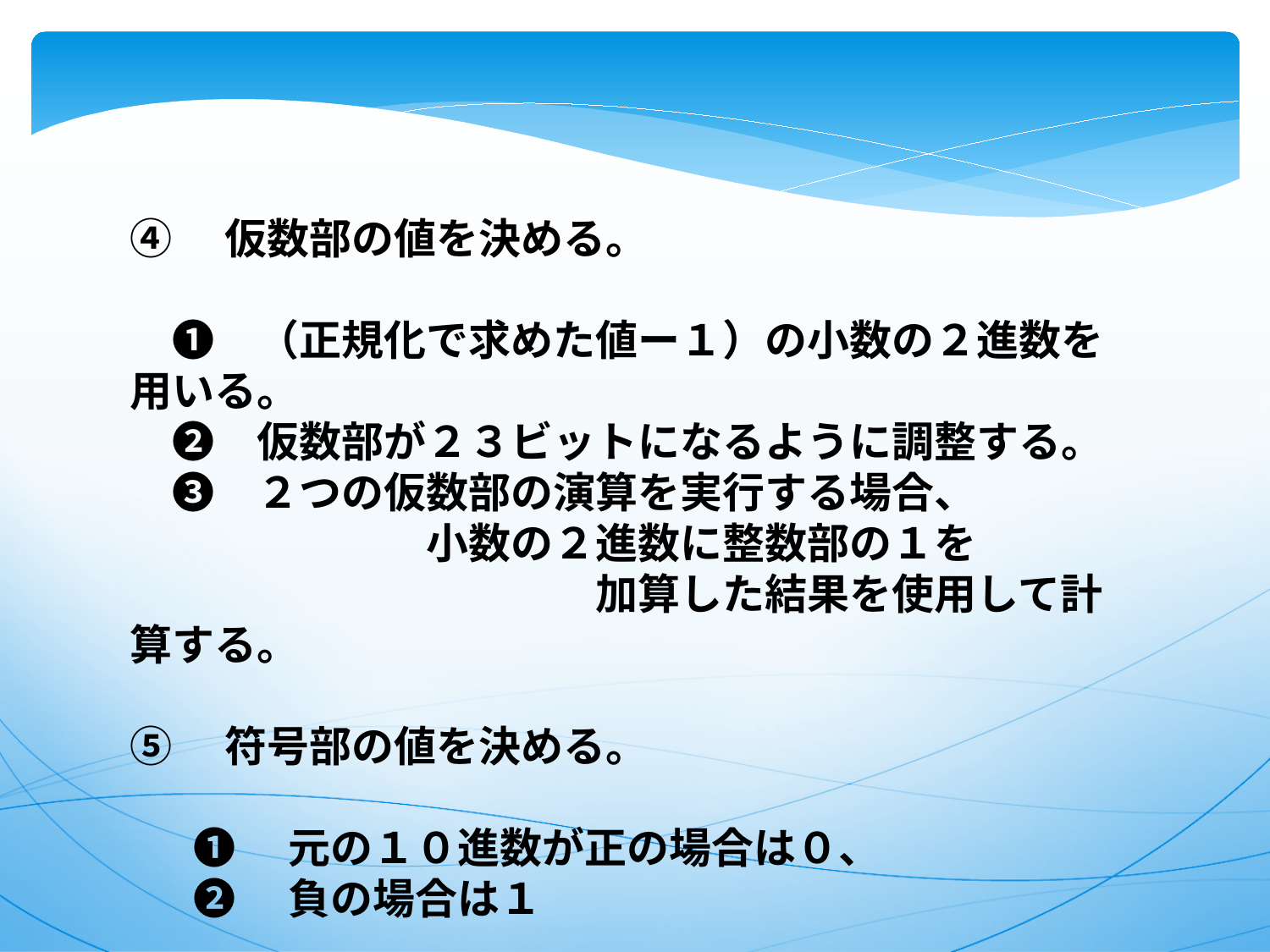

④　仮数部の値を決める。

　❶　（正規化で求めた値ー１）の小数の２進数を用いる。
　❷　仮数部が２３ビットになるように調整する。
　❸　２つの仮数部の演算を実行する場合、
　　　　　　　小数の２進数に整数部の１を
　　　　　　　　　　　加算した結果を使用して計算する。

⑤　符号部の値を決める。

❶　元の１０進数が正の場合は０、
❷　負の場合は１